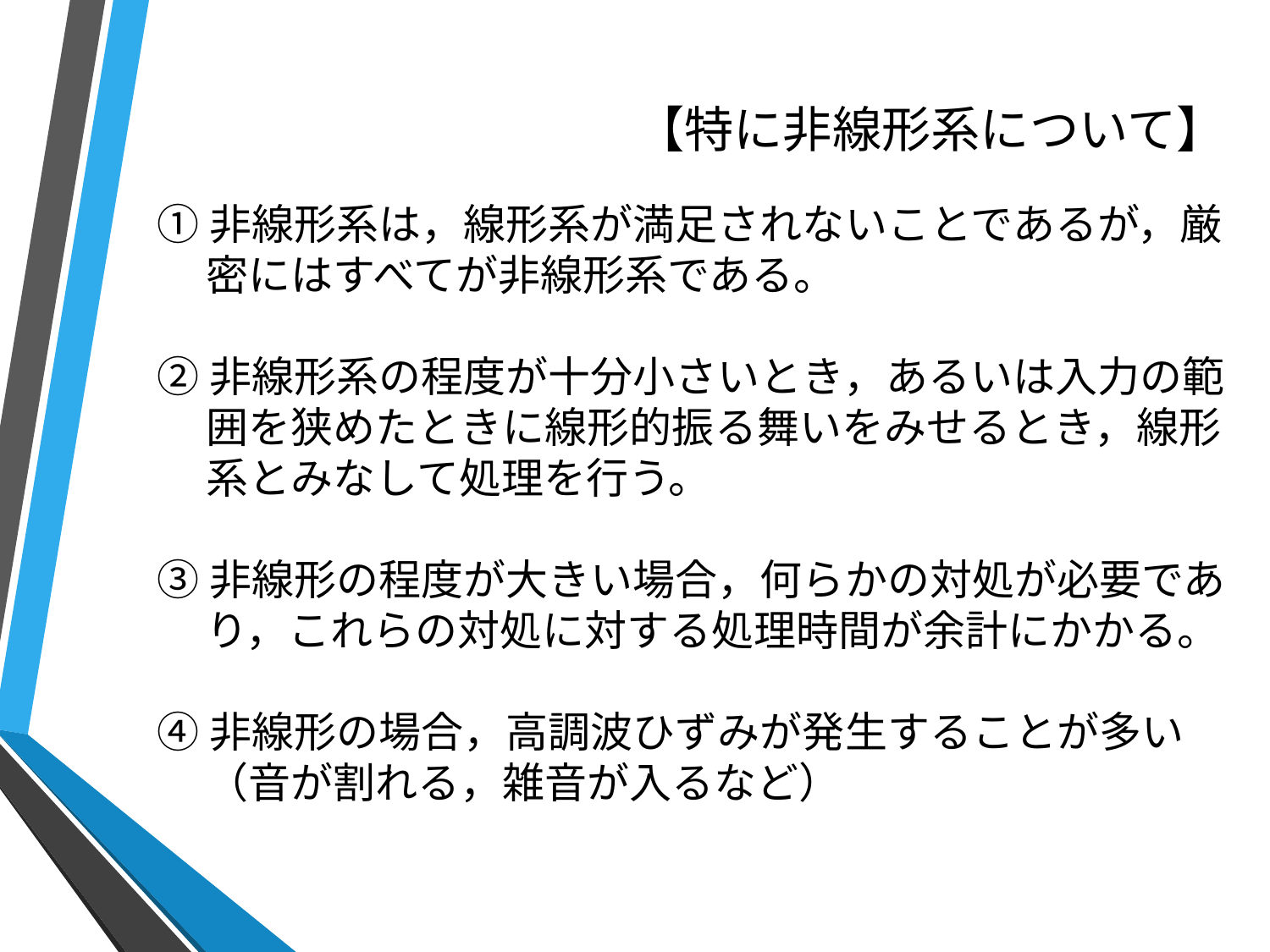

# 【特に非線形系について】
①非線形系は，線形系が満足されないことであるが，厳密にはすべてが非線形系である。

②非線形系の程度が十分小さいとき，あるいは入力の範囲を狭めたときに線形的振る舞いをみせるとき，線形系とみなして処理を行う。

③非線形の程度が大きい場合，何らかの対処が必要であり，これらの対処に対する処理時間が余計にかかる。

④非線形の場合，高調波ひずみが発生することが多い（音が割れる，雑音が入るなど）